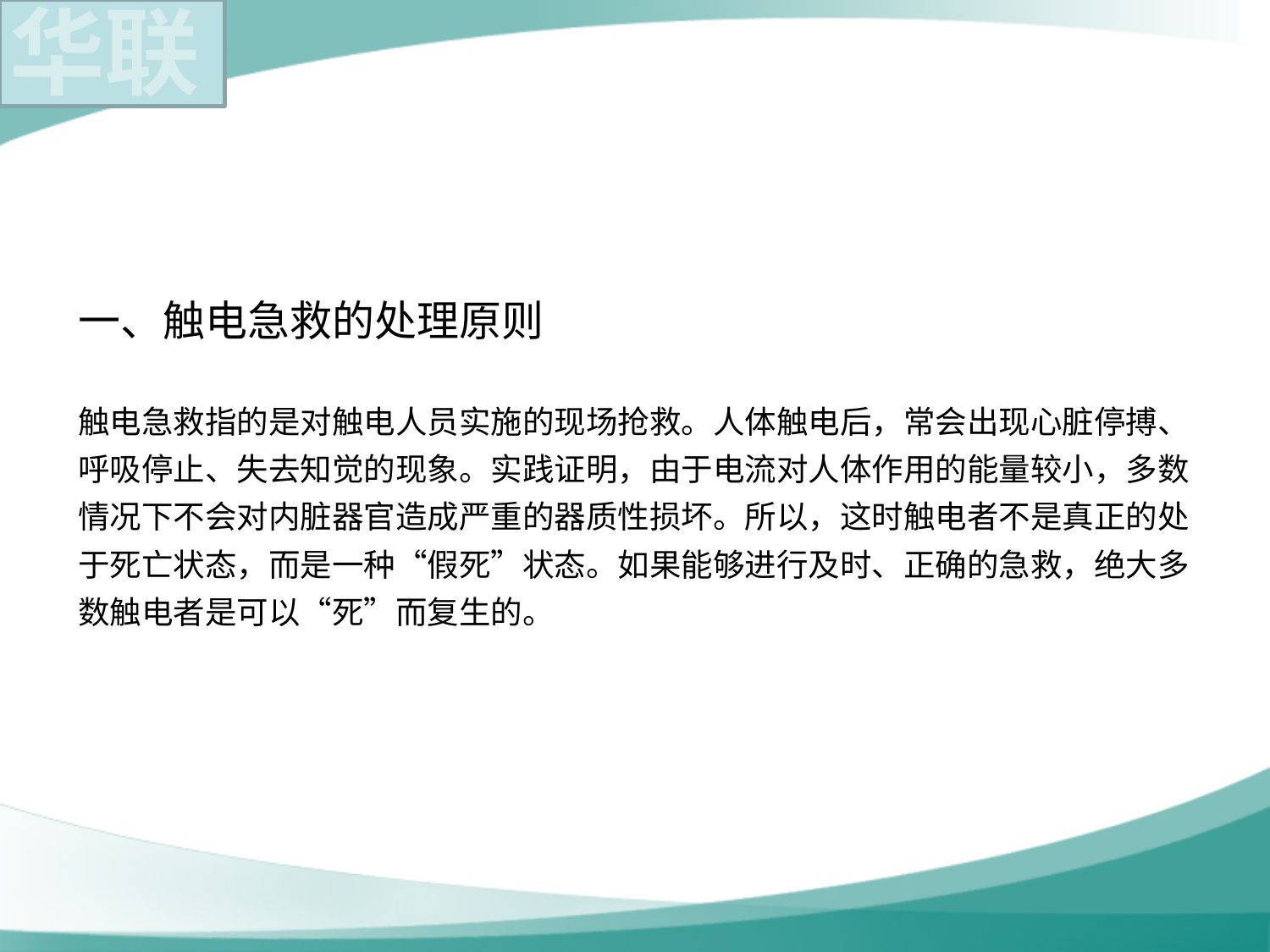

一、触电急救的处理原则
触电急救指的是对触电人员实施的现场抢救。人体触电后，常会出现心脏停搏、呼吸停止、失去知觉的现象。实践证明，由于电流对人体作用的能量较小，多数情况下不会对内脏器官造成严重的器质性损坏。所以，这时触电者不是真正的处于死亡状态，而是一种“假死”状态。如果能够进行及时、正确的急救，绝大多数触电者是可以“死”而复生的。